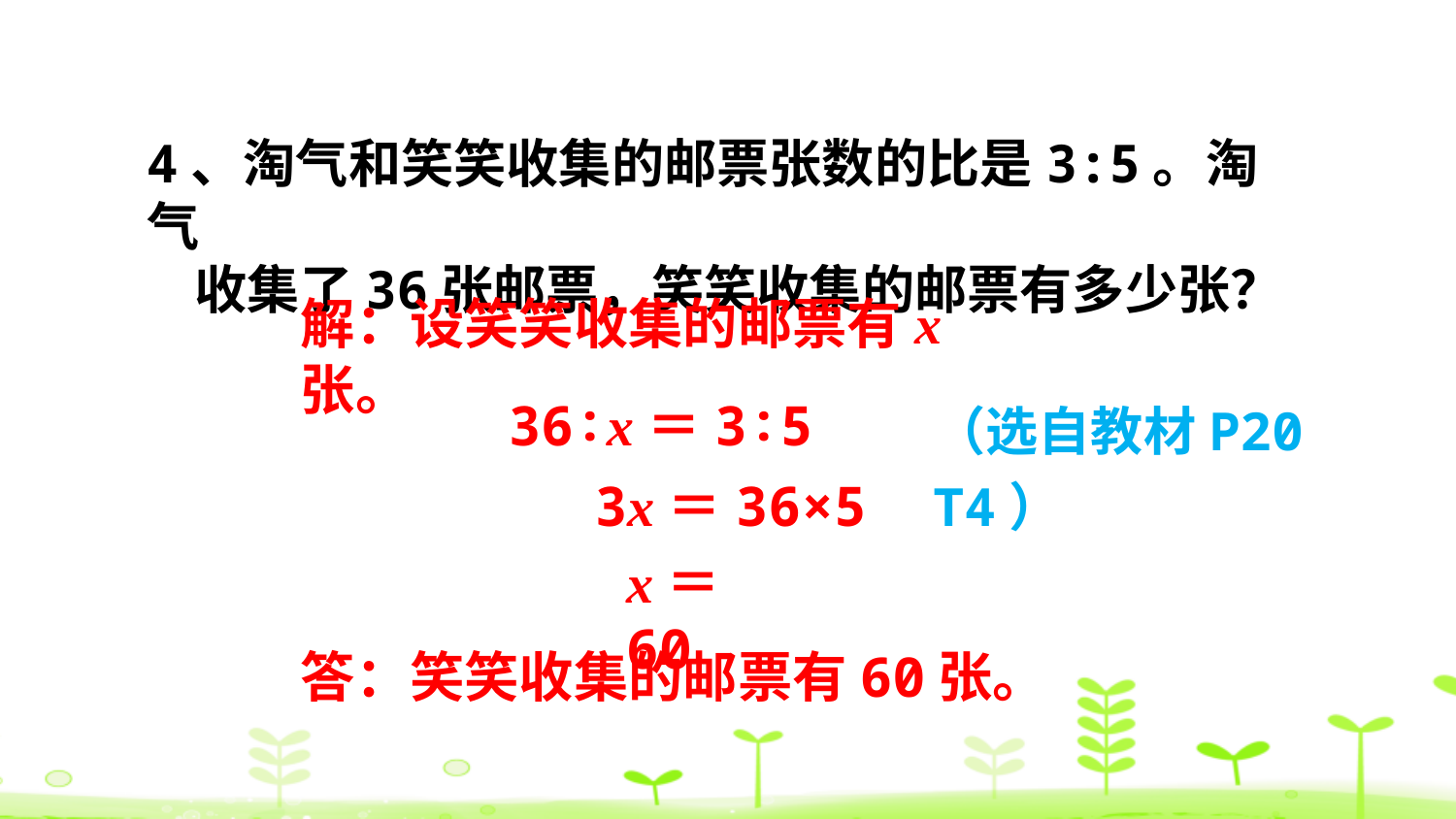

4、淘气和笑笑收集的邮票张数的比是3:5。淘气
   收集了36张邮票，笑笑收集的邮票有多少张？
解：设笑笑收集的邮票有x张。
（选自教材P20 T4）
36∶x＝3∶5
3x＝36×5
x＝60
答：笑笑收集的邮票有60张。